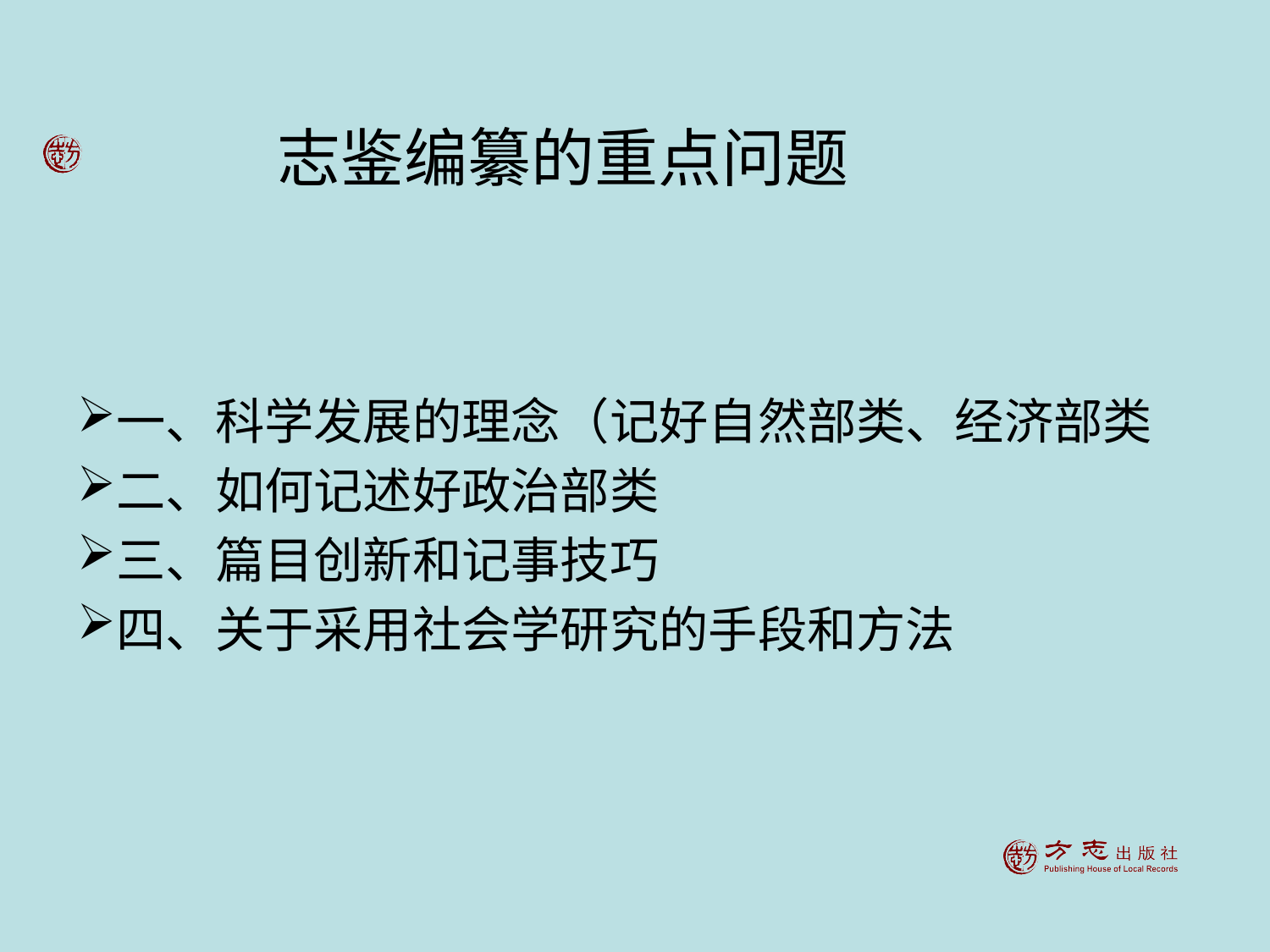

# 志鉴编纂的重点问题

一、科学发展的理念（记好自然部类、经济部类
二、如何记述好政治部类
三、篇目创新和记事技巧
四、关于采用社会学研究的手段和方法